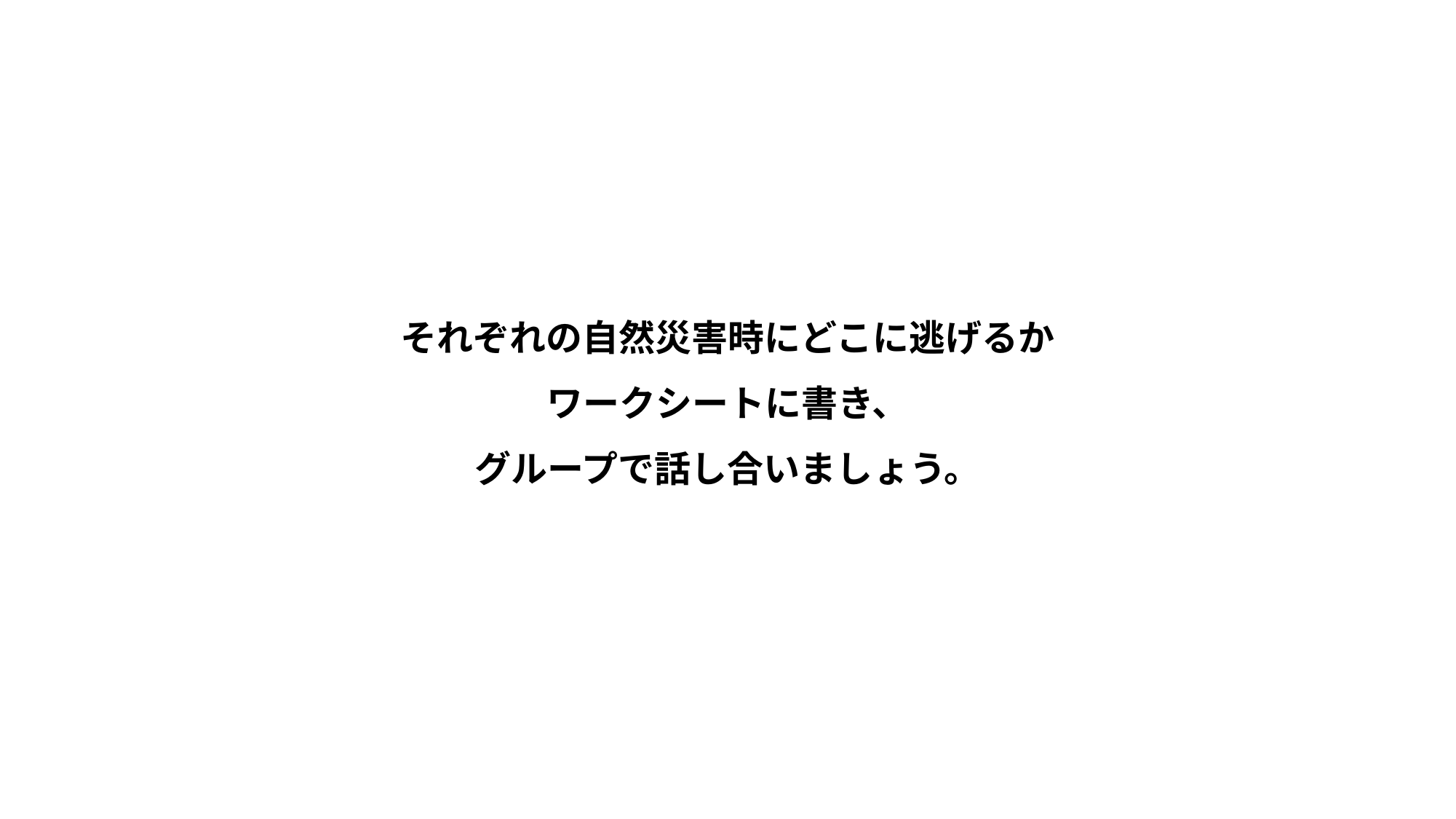

それぞれの自然災害時にどこに逃げるか
ワークシートに書き、
グループで話し合いましょう。